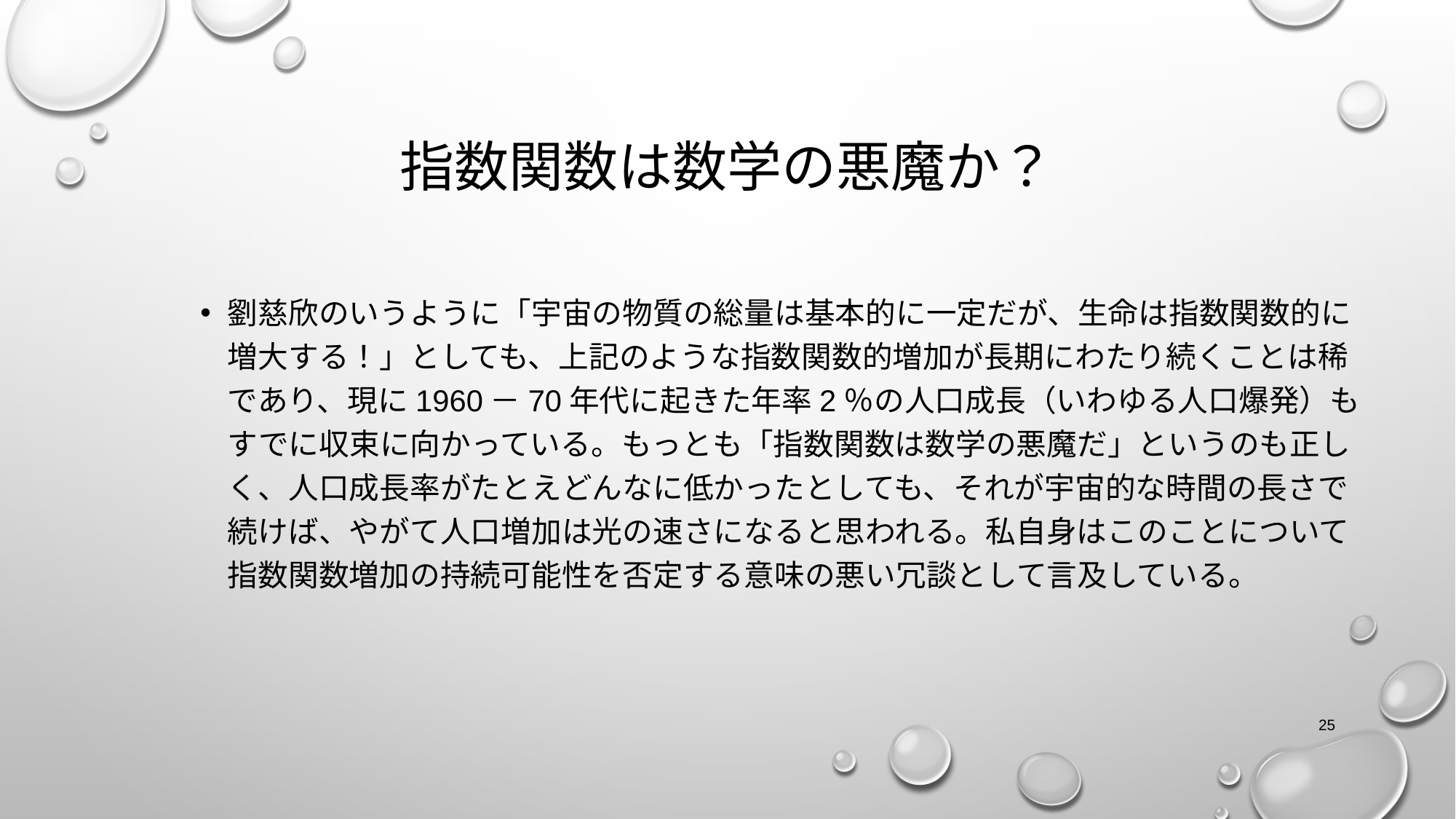

# 指数関数は数学の悪魔か？
劉慈欣のいうように「宇宙の物質の総量は基本的に一定だが、生命は指数関数的に増大する！」としても、上記のような指数関数的増加が長期にわたり続くことは稀であり、現に1960－70年代に起きた年率2％の人口成長（いわゆる人口爆発）もすでに収束に向かっている。もっとも「指数関数は数学の悪魔だ」というのも正しく、人口成長率がたとえどんなに低かったとしても、それが宇宙的な時間の長さで続けば、やがて人口増加は光の速さになると思われる。私自身はこのことについて指数関数増加の持続可能性を否定する意味の悪い冗談として言及している。

25